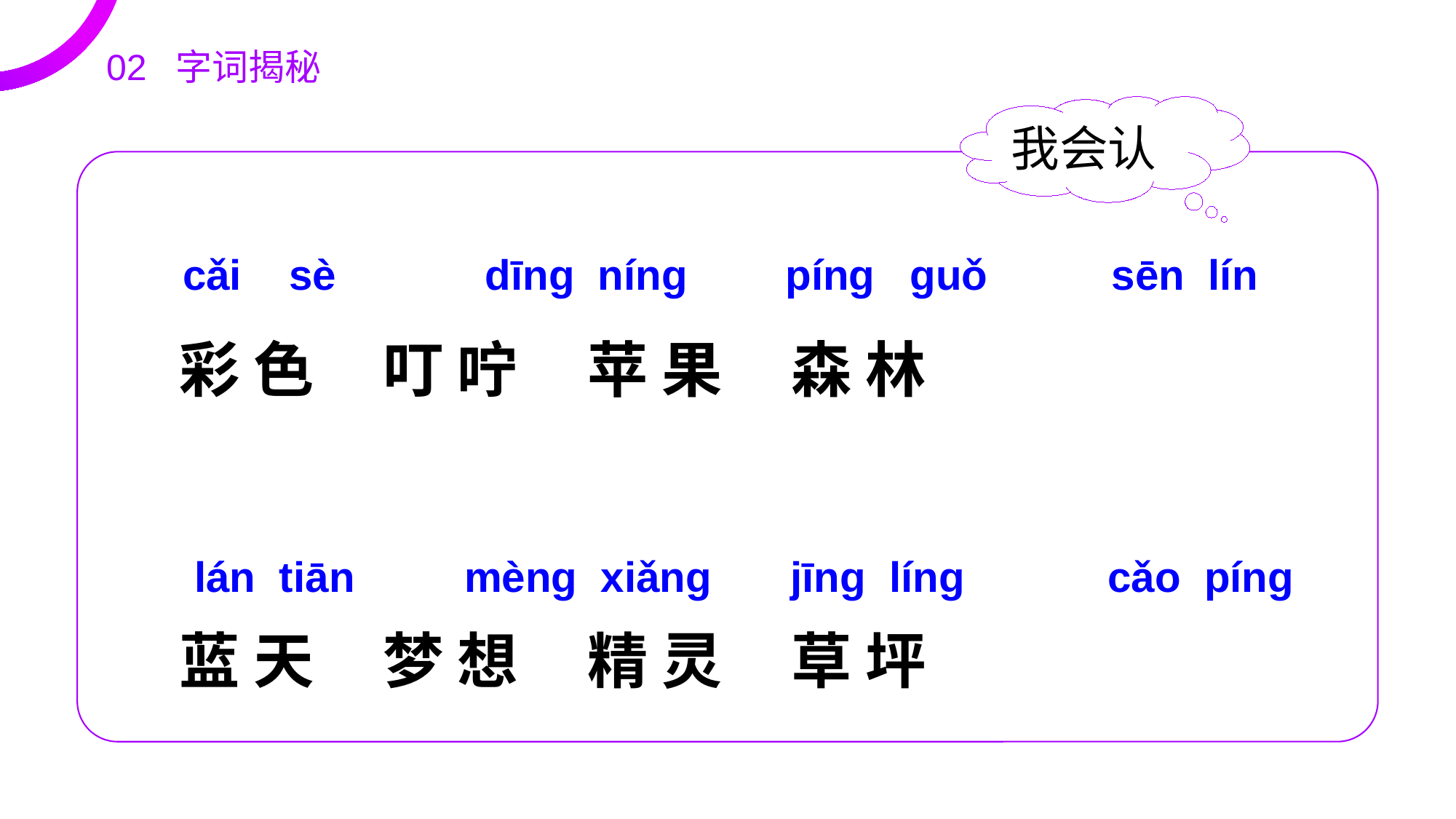

02  字词揭秘
我会认
cǎi    sè
dīnɡ  nínɡ
pínɡ   ɡuǒ
sēn  lín
彩 色     叮 咛     苹 果     森 林

蓝 天     梦 想     精 灵     草 坪
lán  tiān
mènɡ  xiǎnɡ
jīnɡ  línɡ
cǎo  pínɡ